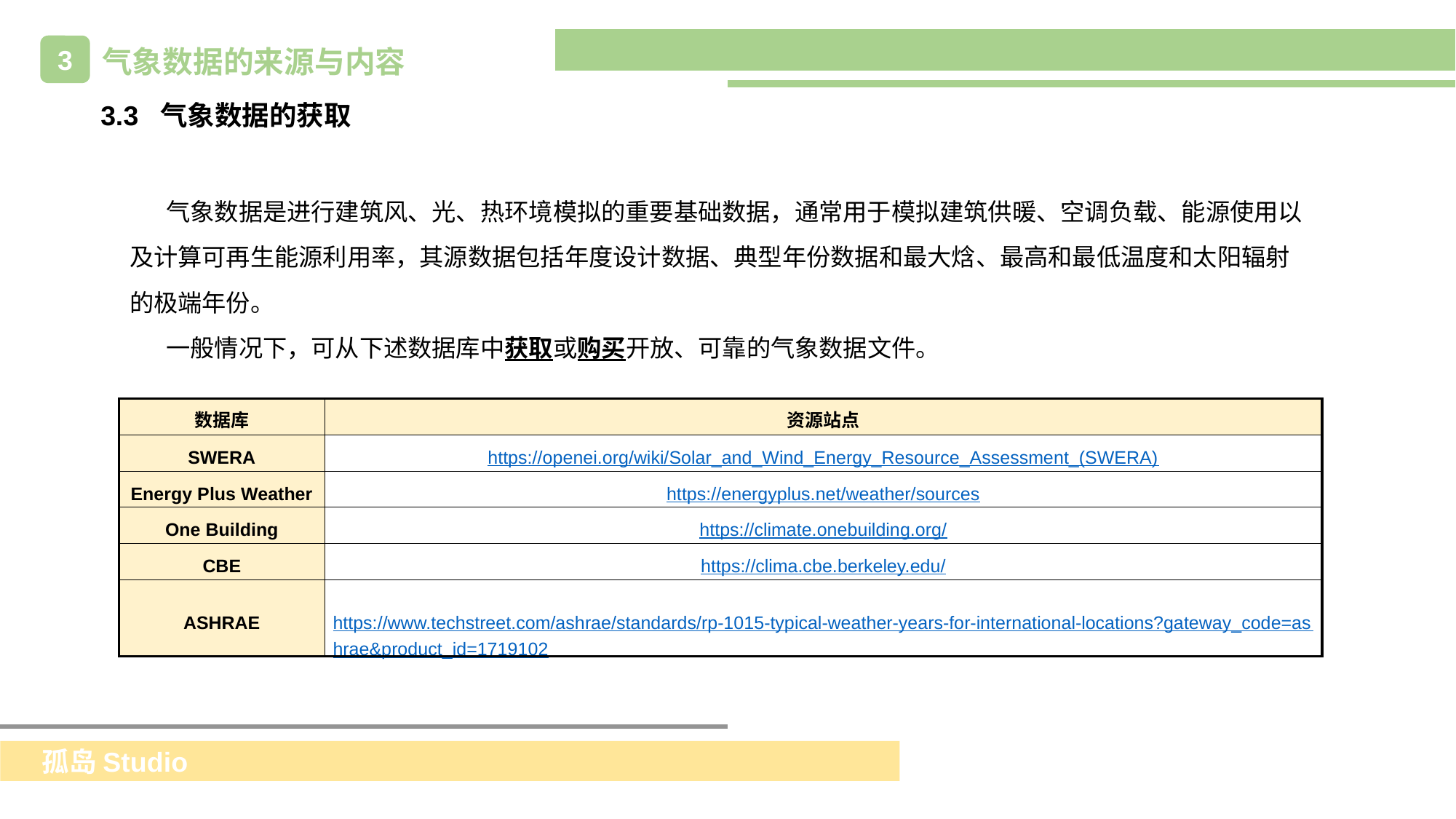

3
气象数据的来源与内容
3.3  气象数据的获取
气象数据是进行建筑风、光、热环境模拟的重要基础数据，通常用于模拟建筑供暖、空调负载、能源使用以及计算可再生能源利用率，其源数据包括年度设计数据、典型年份数据和最大焓、最高和最低温度和太阳辐射的极端年份。
一般情况下，可从下述数据库中获取或购买开放、可靠的气象数据文件。
| 数据库 | 资源站点 |
| --- | --- |
| SWERA | https://openei.org/wiki/Solar\_and\_Wind\_Energy\_Resource\_Assessment\_(SWERA) |
| Energy Plus Weather | https://energyplus.net/weather/sources |
| One Building | https://climate.onebuilding.org/ |
| CBE | https://clima.cbe.berkeley.edu/ |
| ASHRAE | https://www.techstreet.com/ashrae/standards/rp-1015-typical-weather-years-for-international-locations?gateway\_code=ashrae&product\_id=1719102 |

孤岛Studio